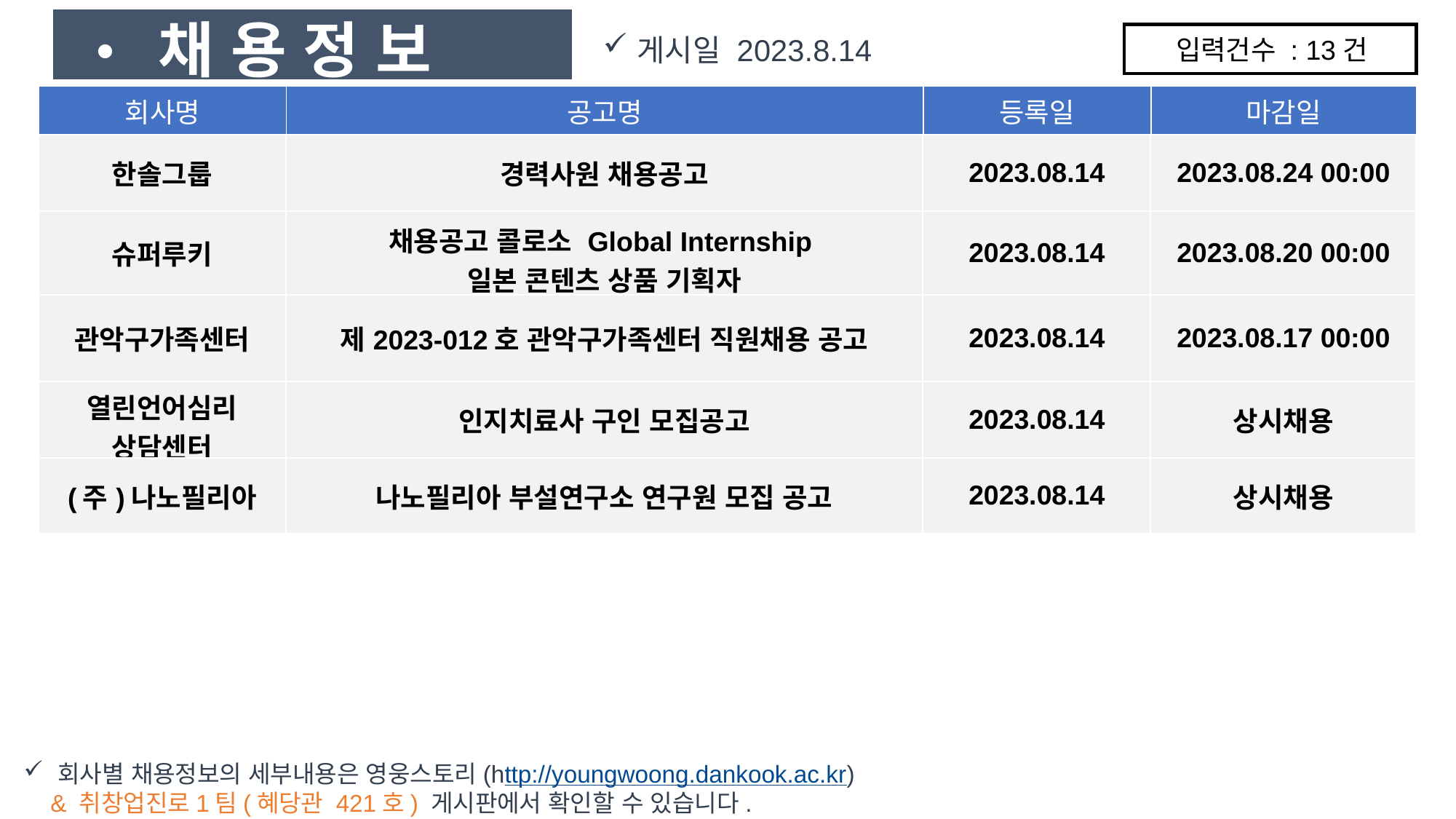

• 채 용 정 보

게시일 2023.8.14
입력건수 : 13건
| 회사명 | 공고명 | 등록일 | 마감일 |
| --- | --- | --- | --- |

| 한솔그룹 | 경력사원 채용공고 | 2023.08.14 | 2023.08.24 00:00 |
| --- | --- | --- | --- |
| 슈퍼루키 | 채용공고 콜로소 Global Internship 일본 콘텐츠 상품 기획자 | 2023.08.14 | 2023.08.20 00:00 |
| 관악구가족센터 | 제2023-012호 관악구가족센터 직원채용 공고 | 2023.08.14 | 2023.08.17 00:00 |
| 열린언어심리 상담센터 | 인지치료사 구인 모집공고 | 2023.08.14 | 상시채용 |
| (주)나노필리아 | 나노필리아 부설연구소 연구원 모집 공고 | 2023.08.14 | 상시채용 |

회사별 채용정보의 세부내용은 영웅스토리(http://youngwoong.dankook.ac.kr)
    & 취창업진로1팀(혜당관 421호) 게시판에서 확인할 수 있습니다.